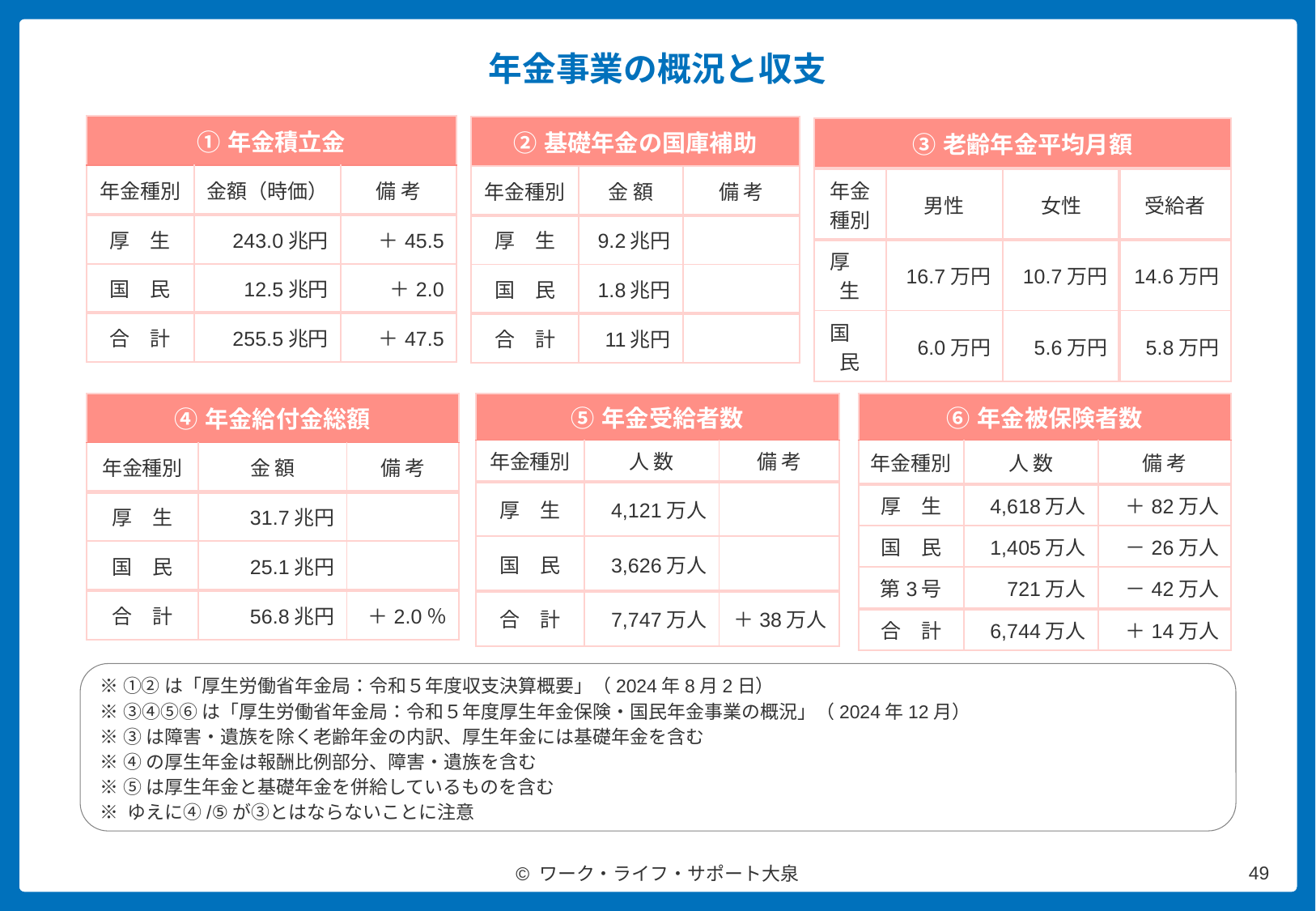

# 年金事業の概況と収支
| ①年金積立金 |  |  |
| --- | --- | --- |
| 年金種別 | 金額（時価） | 備 考 |
| 厚　生 | 243.0兆円 | ＋45.5 |
| 国　民 | 12.5兆円 | ＋2.0 |
| 合　計 | 255.5兆円 | ＋47.5 |
| ②基礎年金の国庫補助 |  |  |
| --- | --- | --- |
| 年金種別 | 金 額 | 備 考 |
| 厚　生 | 9.2兆円 |  |
| 国　民 | 1.8兆円 |  |
| 合　計 | 11兆円 |  |
| ③老齢年金平均月額 |  |  |  |
| --- | --- | --- | --- |
| 年金種別 | 男性 | 女性 | 受給者 |
| 厚　生 | 16.7万円 | 10.7万円 | 14.6万円 |
| 国　民 | 6.0万円 | 5.6万円 | 5.8万円 |
| ⑥年金被保険者数 |  |  |
| --- | --- | --- |
| 年金種別 | 人 数 | 備 考 |
| 厚　生 | 4,618万人 | ＋82万人 |
| 国　民 | 1,405万人 | －26万人 |
| 第3号 | 721万人 | －42万人 |
| 合　計 | 6,744万人 | ＋14万人 |
| ⑤年金受給者数 |  |  |
| --- | --- | --- |
| 年金種別 | 人 数 | 備 考 |
| 厚　生 | 4,121万人 |  |
| 国　民 | 3,626万人 |  |
| 合　計 | 7,747万人 | ＋38万人 |
| ④年金給付金総額 |  |  |
| --- | --- | --- |
| 年金種別 | 金 額 | 備 考 |
| 厚　生 | 31.7兆円 |  |
| 国　民 | 25.1兆円 |  |
| 合　計 | 56.8兆円 | ＋2.0％ |
※ ①②は「厚生労働省年金局：令和５年度収支決算概要」（2024年8月2日）
※ ③④⑤⑥は「厚生労働省年金局：令和５年度厚生年金保険・国民年金事業の概況」（2024年12月）
※ ③は障害・遺族を除く老齢年金の内訳、厚生年金には基礎年金を含む
※ ④の厚生年金は報酬比例部分、障害・遺族を含む
※ ⑤は厚生年金と基礎年金を併給しているものを含む
※ ゆえに④/⑤が③とはならないことに注意
© ワーク・ライフ・サポート大泉
49